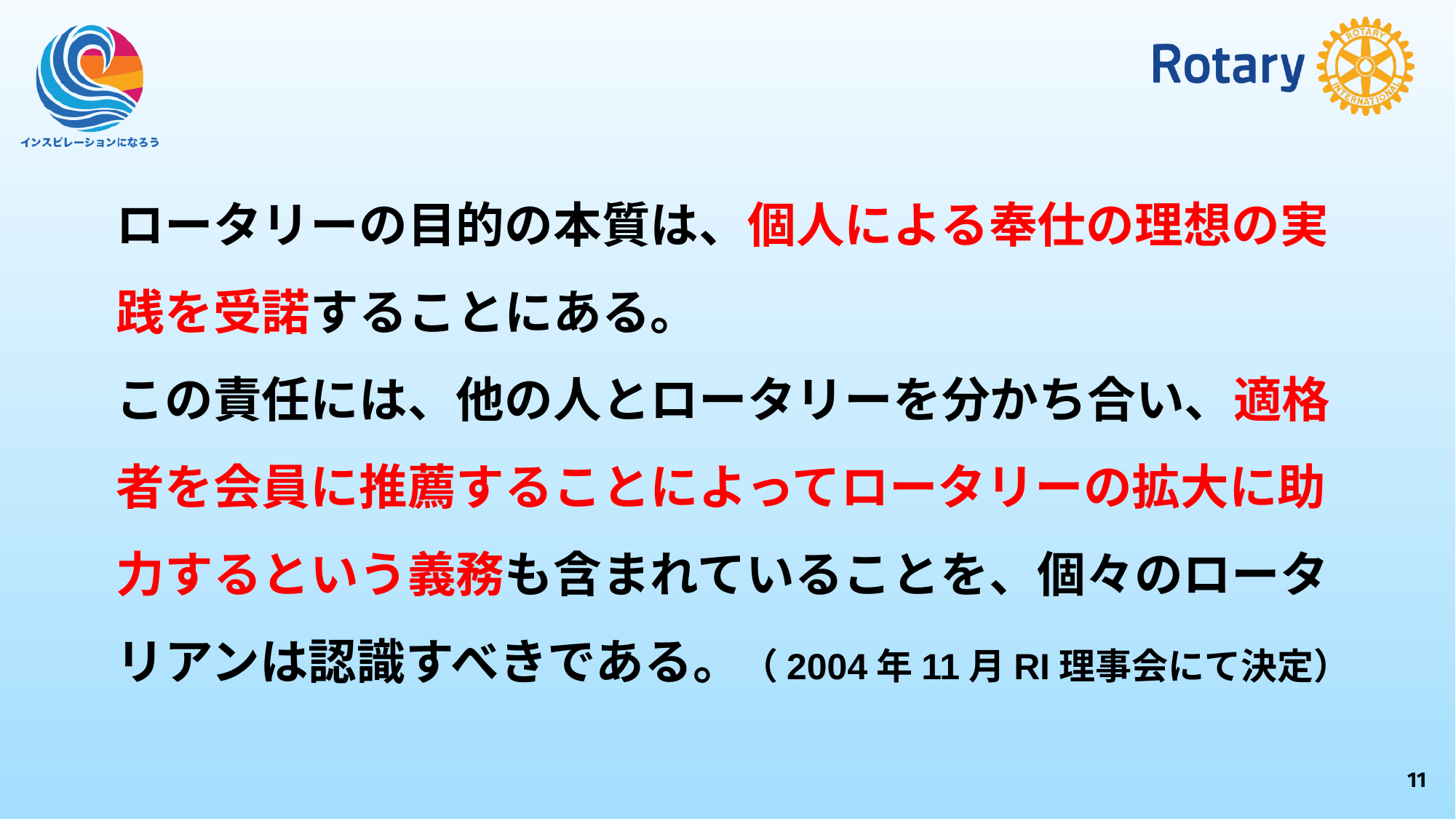

ロータリーの目的の本質は、個人による奉仕の理想の実践を受諾することにある。
この責任には、他の人とロータリーを分かち合い、適格者を会員に推薦することによってロータリーの拡大に助力するという義務も含まれていることを、個々のロータリアンは認識すべきである。（2004年11月RI理事会にて決定）
11